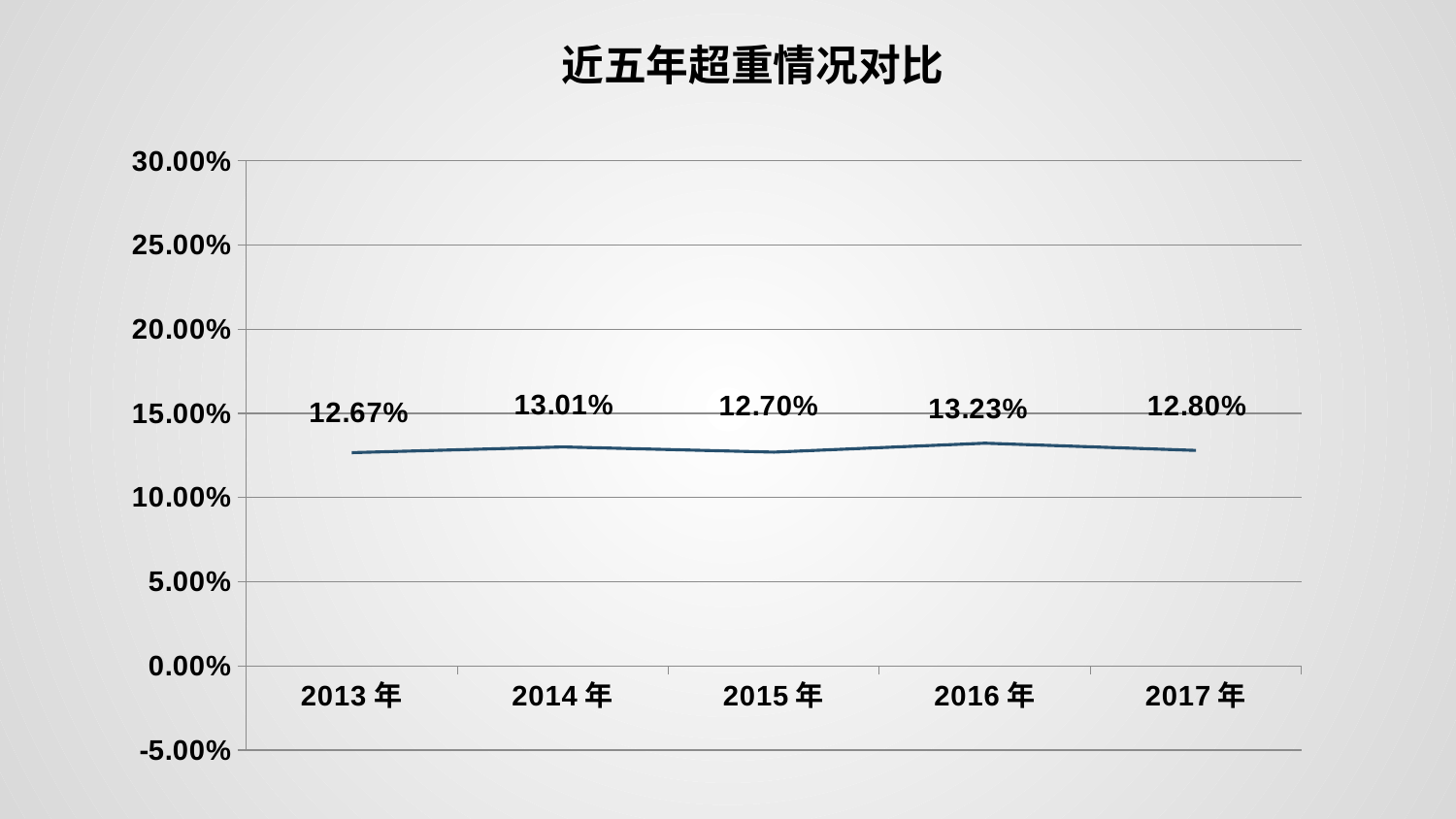

近五年超重情况对比

### Chart

| Category | 系列 1 |
|---|---|
| 2013年 | 0.1267 |
| 2014年 | 0.1301 |
| 2015年 | 0.127 |
| 2016年 | 0.1323 |
| 2017年 | 0.128 |